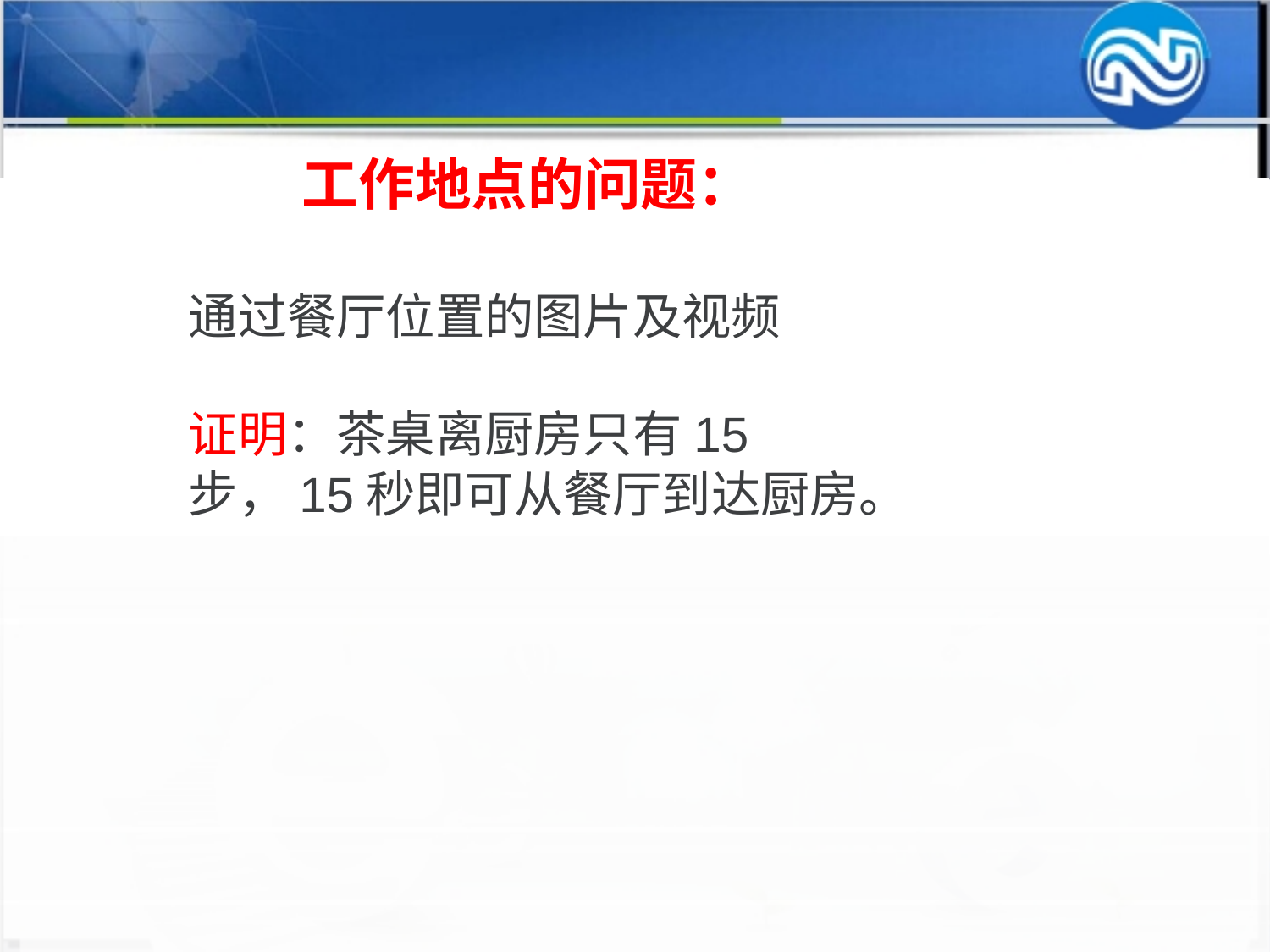

工作地点的问题：

通过餐厅位置的图片及视频

证明：茶桌离厨房只有15步，15秒即可从餐厅到达厨房。